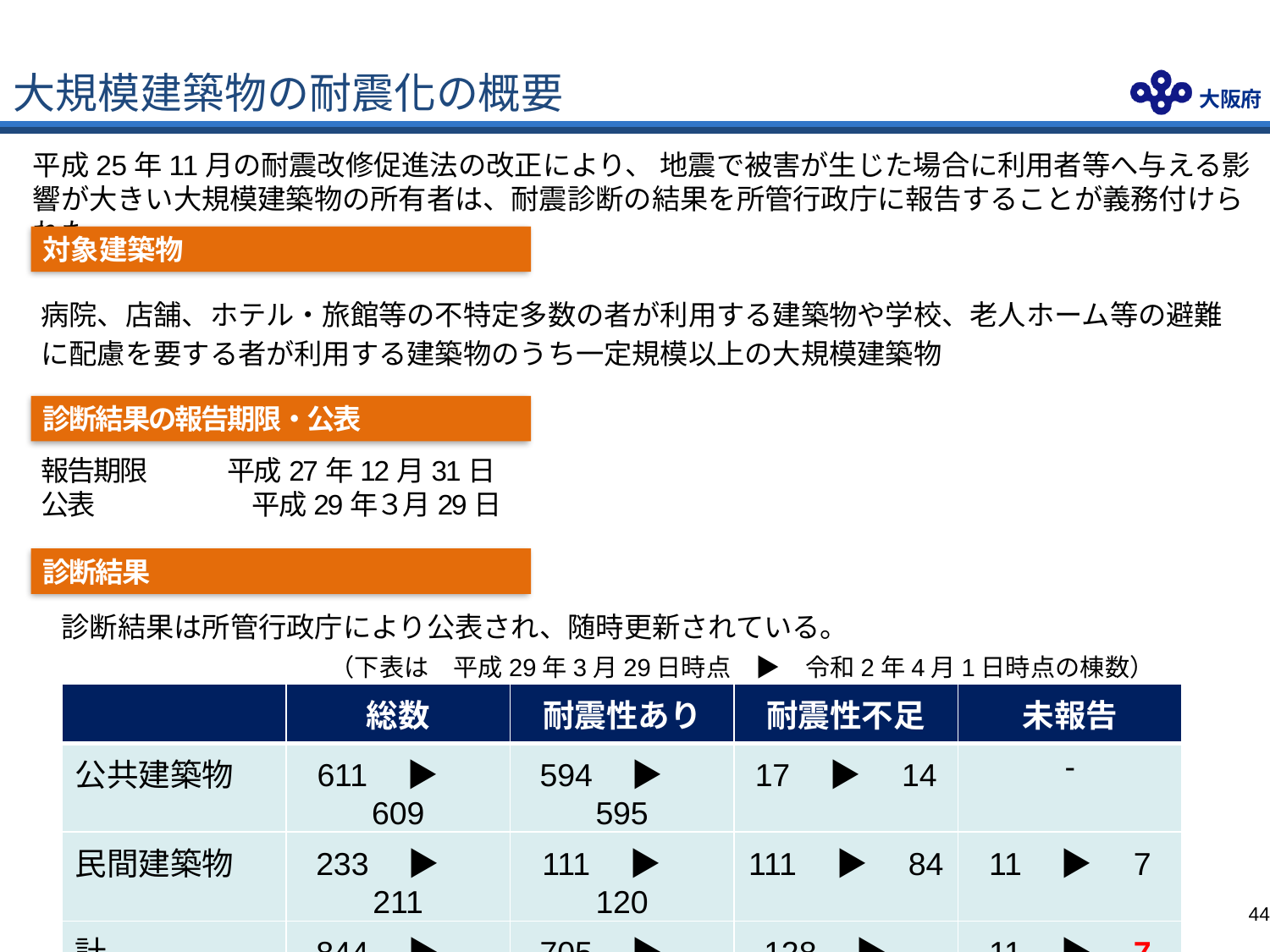

# 大規模建築物の耐震化の概要
平成25年11月の耐震改修促進法の改正により、 地震で被害が生じた場合に利用者等へ与える影響が大きい大規模建築物の所有者は、耐震診断の結果を所管行政庁に報告することが義務付けられた。
対象建築物
病院、店舗、ホテル・旅館等の不特定多数の者が利用する建築物や学校、老人ホーム等の避難に配慮を要する者が利用する建築物のうち一定規模以上の大規模建築物
診断結果の報告期限・公表
報告期限　　　平成27年12月31日
公表　　　　　　平成29年３月29日
診断結果
診断結果は所管行政庁により公表され、随時更新されている。
（下表は　平成29年3月29日時点　▶　令和2年4月1日時点の棟数）
|  | 総数 | 耐震性あり | 耐震性不足 | 未報告 |
| --- | --- | --- | --- | --- |
| 公共建築物 | 611　▶　609 | 594　▶　595 | 17　▶　14 | - |
| 民間建築物 | 233　▶　211 | 111　▶　120 | 111　▶　84 | 11　▶　7 |
| 計 | 844　▶　820 | 705　▶　715 | 128　▶　98 | 11　▶　7 |
44